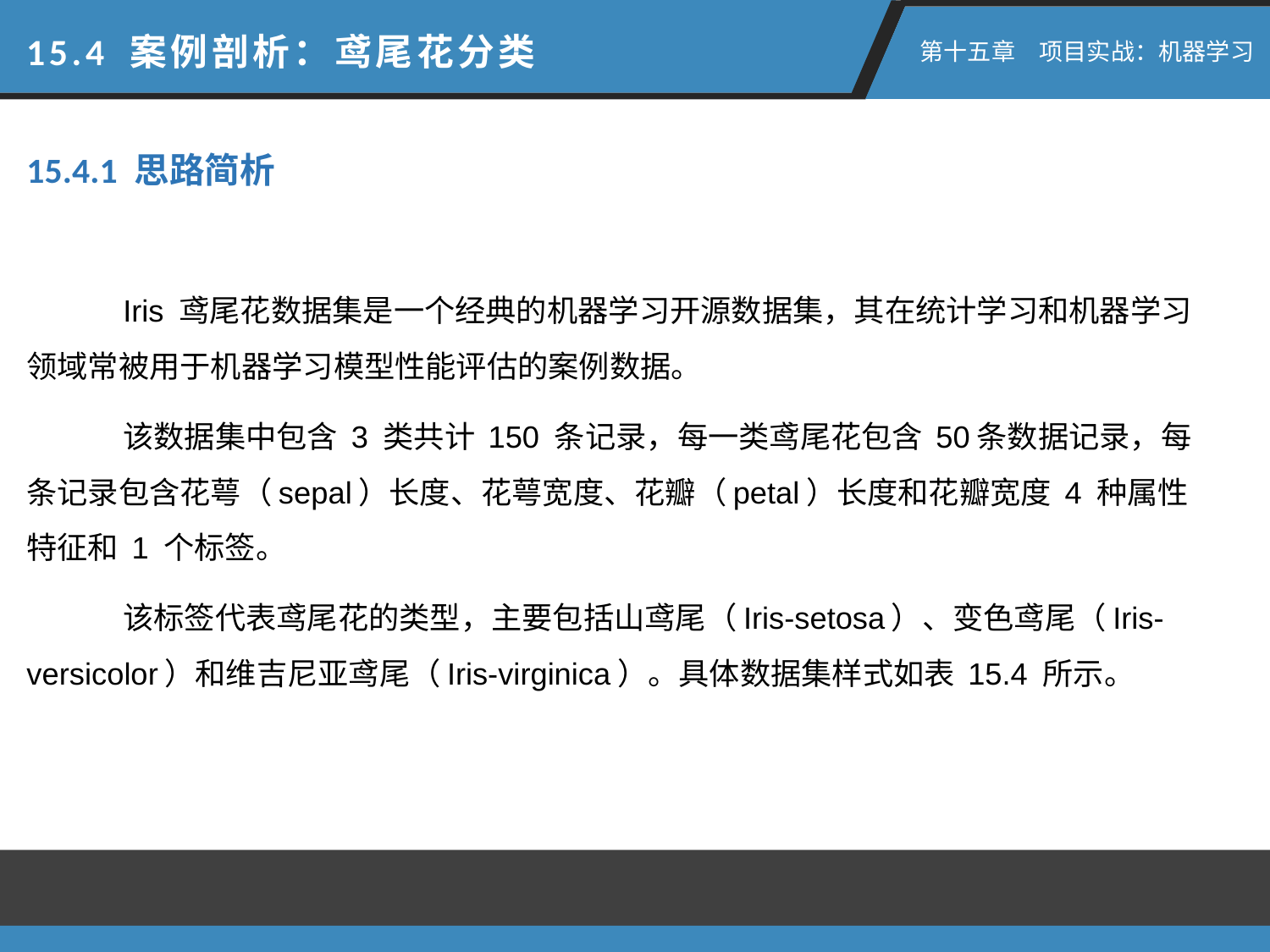

15.4 案例剖析：鸢尾花分类
  第十五章　项目实战：机器学习
15.4.1 思路简析
Iris 鸢尾花数据集是一个经典的机器学习开源数据集，其在统计学习和机器学习领域常被用于机器学习模型性能评估的案例数据。
该数据集中包含 3 类共计 150 条记录，每一类鸢尾花包含 50条数据记录，每条记录包含花萼（sepal）长度、花萼宽度、花瓣（petal）长度和花瓣宽度 4 种属性特征和 1 个标签。
该标签代表鸢尾花的类型，主要包括山鸢尾（Iris-setosa）、变色鸢尾（Iris-versicolor）和维吉尼亚鸢尾（Iris-virginica）。具体数据集样式如表 15.4 所示。